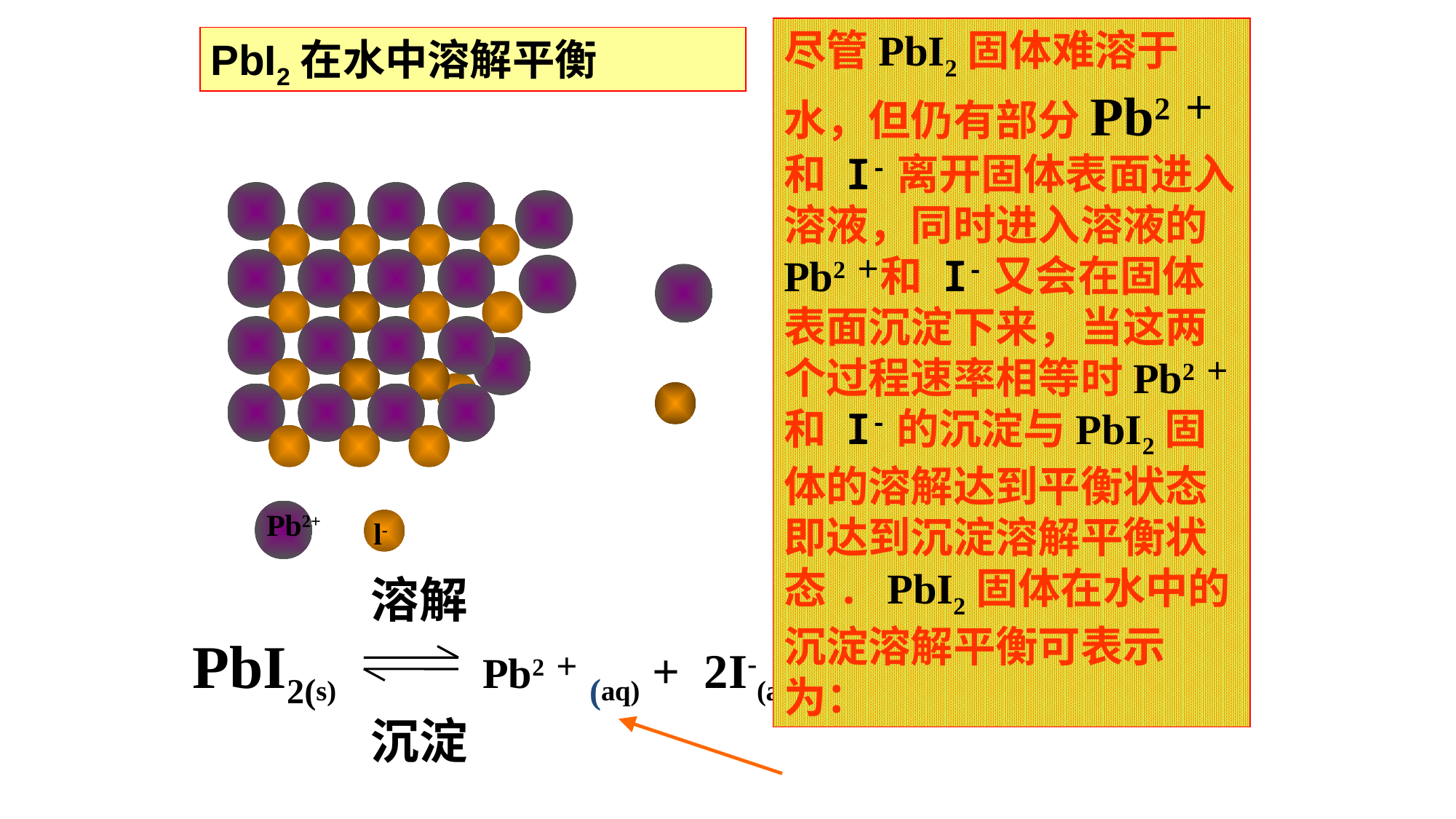

尽管PbI2固体难溶于水，但仍有部分Pb2＋和 I-离开固体表面进入溶液，同时进入溶液的Pb2＋和 I-又会在固体表面沉淀下来，当这两个过程速率相等时Pb2＋和 I-的沉淀与PbI2固体的溶解达到平衡状态即达到沉淀溶解平衡状态. PbI2固体在水中的沉淀溶解平衡可表示为：
PbI2在水中溶解平衡

Pb2+
 l-

               溶解
PbI2(s)            Pb2＋(aq) +  2I-(aq)
               沉淀